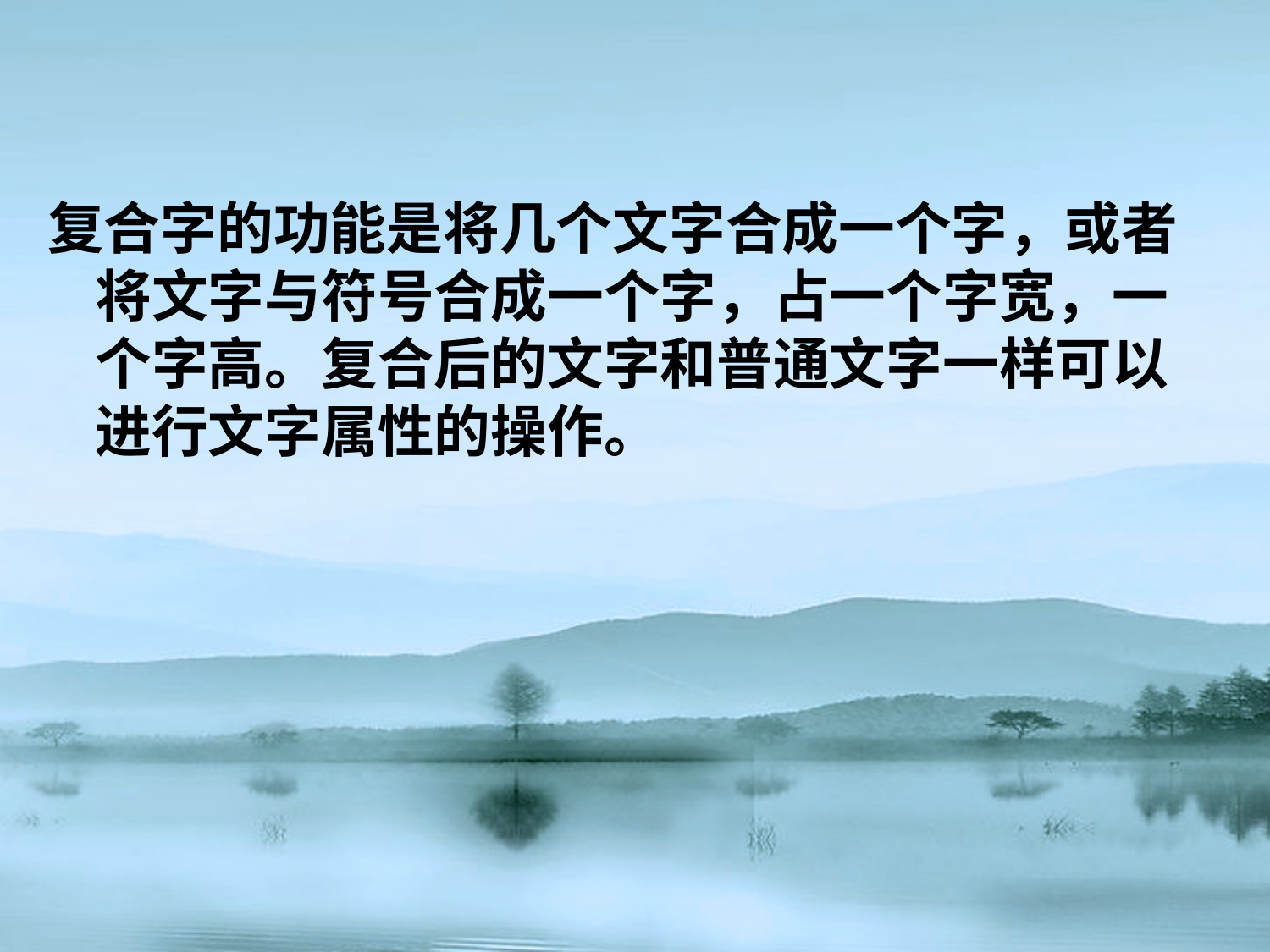

#
复合字的功能是将几个文字合成一个字，或者将文字与符号合成一个字，占一个字宽，一个字高。复合后的文字和普通文字一样可以进行文字属性的操作。